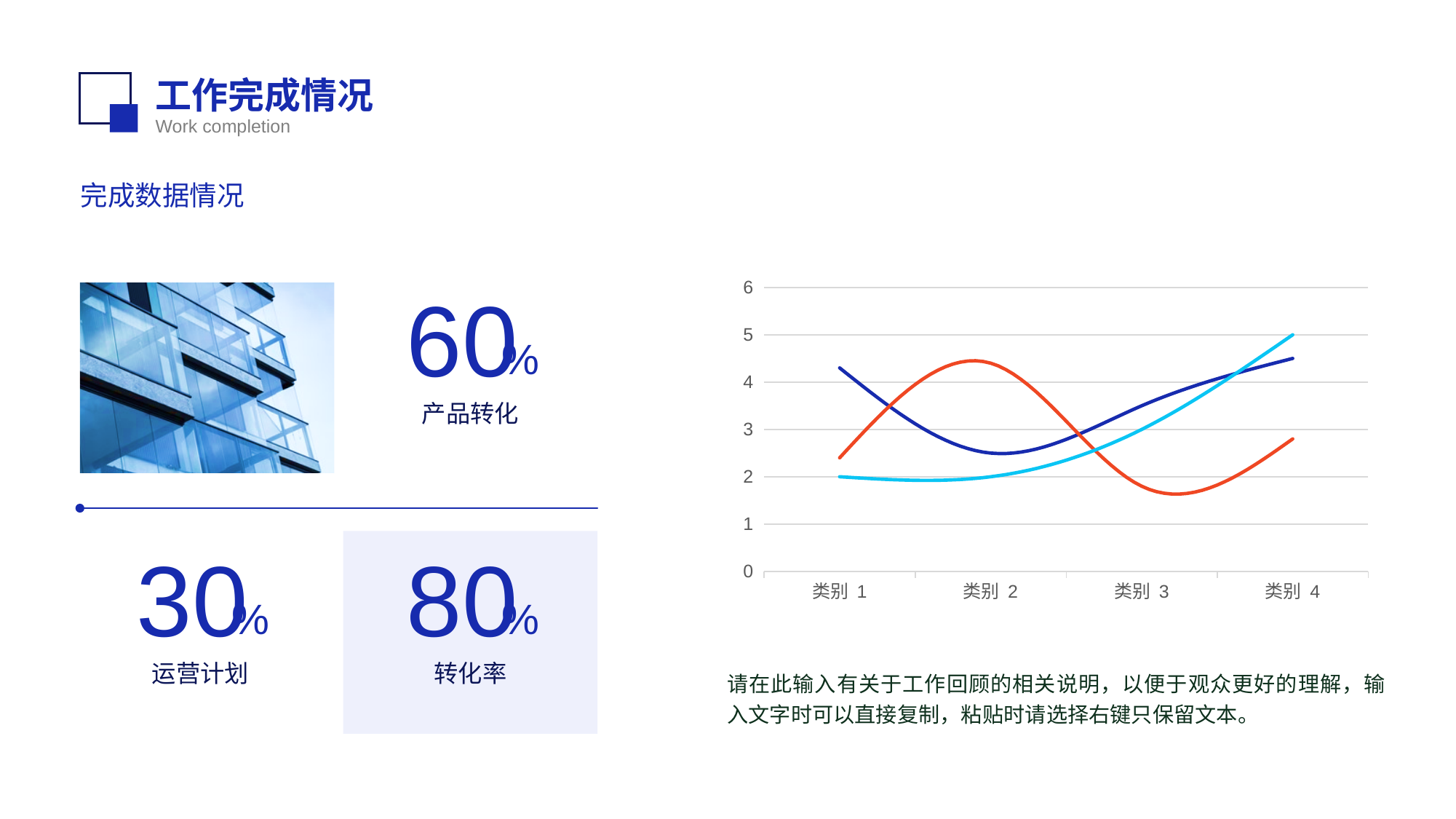

工作完成情况
Work completion
完成数据情况
60

### Chart

| Category | 系列 1 | 系列 2 | 系列 3 |
|---|---|---|---|
| 类别 1 | 4.3 | 2.4 | 2.0 |
| 类别 2 | 2.5 | 4.4 | 2.0 |
| 类别 3 | 3.5 | 1.8 | 3.0 |
| 类别 4 | 4.5 | 2.8 | 5.0 |
%
产品转化
30
%

80
%
运营计划
转化率
请在此输入有关于工作回顾的相关说明，以便于观众更好的理解，输入文字时可以直接复制，粘贴时请选择右键只保留文本。